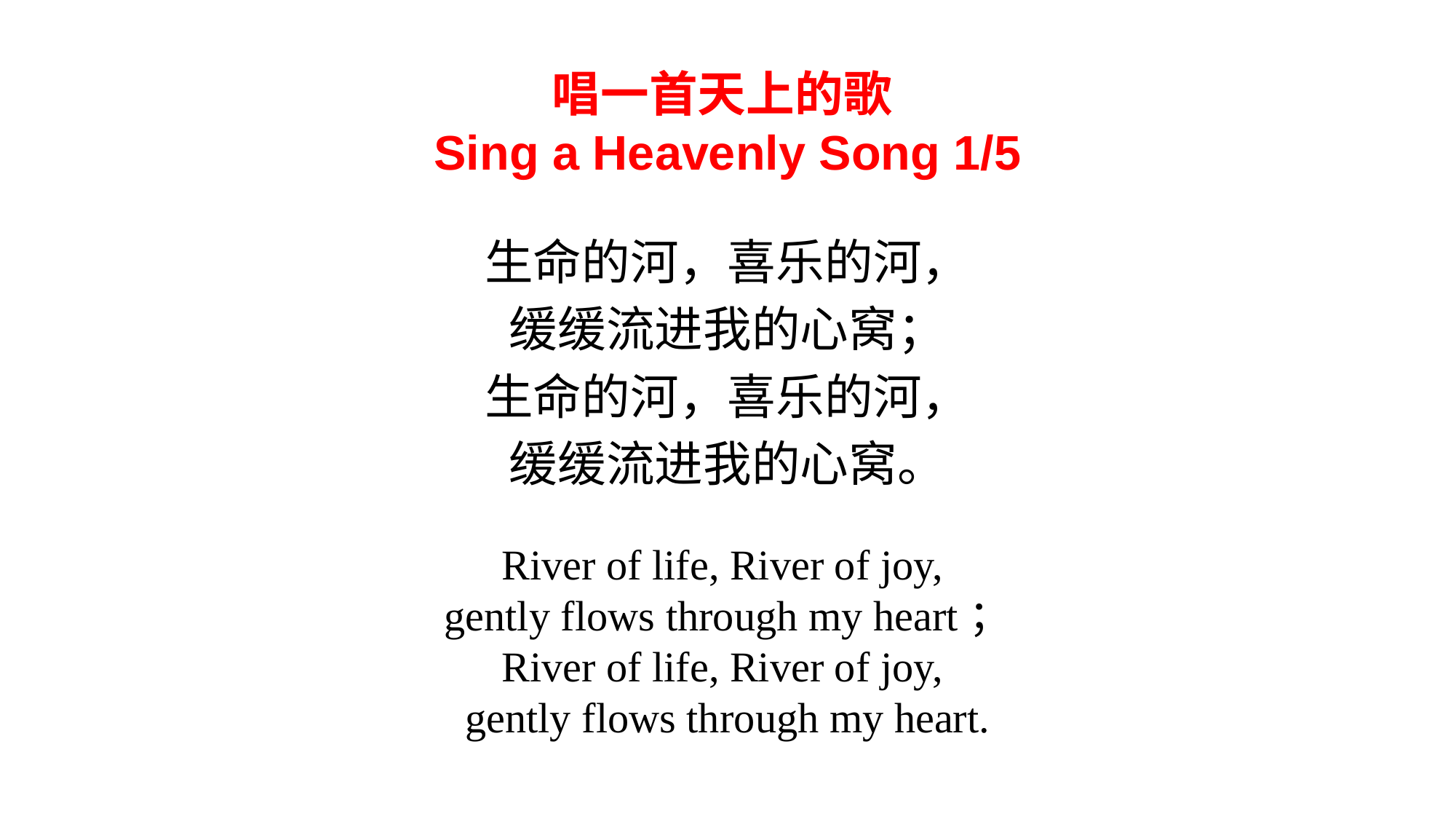

唱一首天上的歌
Sing a Heavenly Song 1/5
生命的河，喜乐的河，
缓缓流进我的心窝；
生命的河，喜乐的河，
缓缓流进我的心窝。

River of life, River of joy,
gently flows through my heart；
River of life, River of joy,
gently flows through my heart.